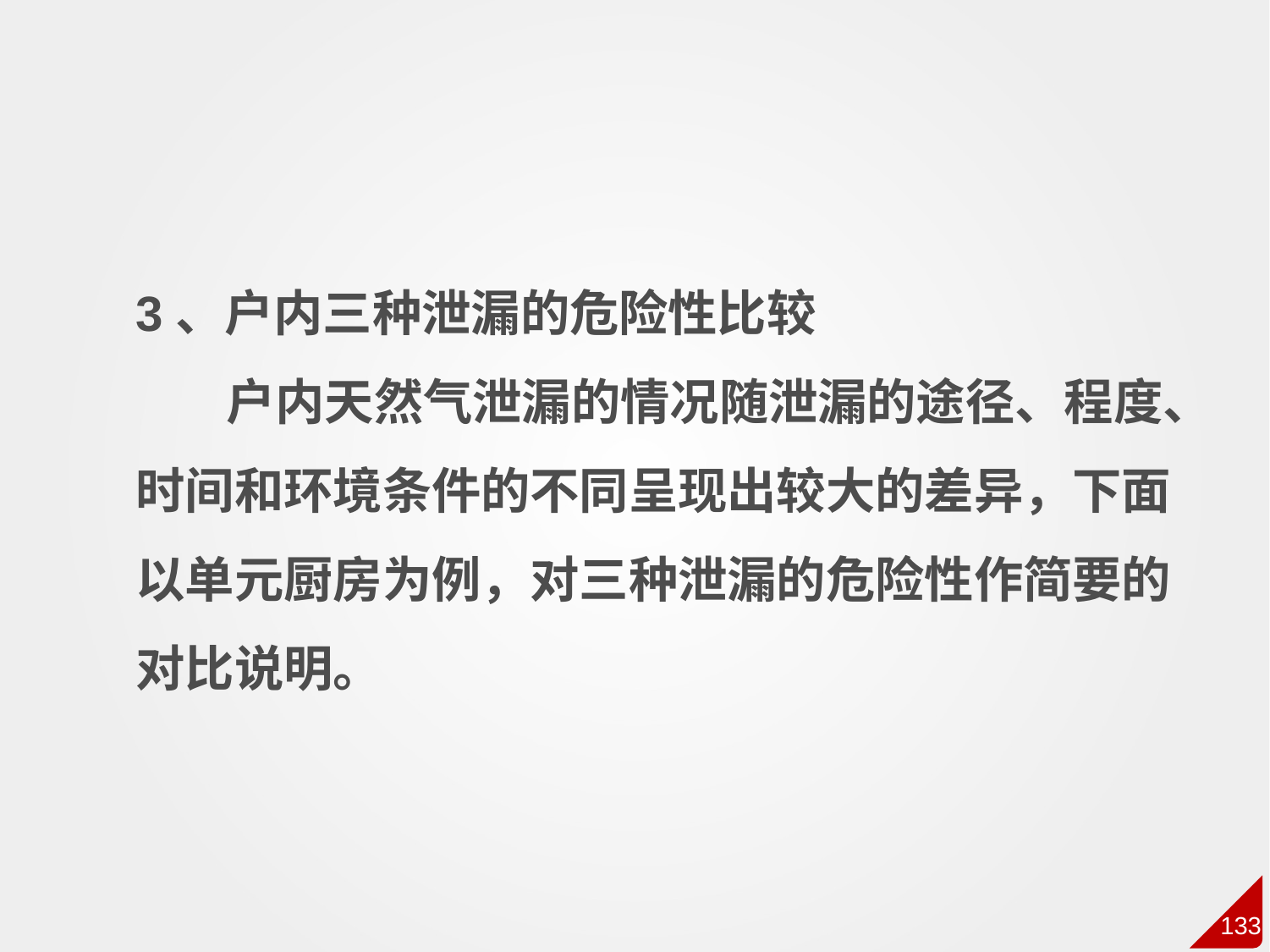

3、户内三种泄漏的危险性比较
       户内天然气泄漏的情况随泄漏的途径、程度、时间和环境条件的不同呈现出较大的差异，下面以单元厨房为例，对三种泄漏的危险性作简要的对比说明。